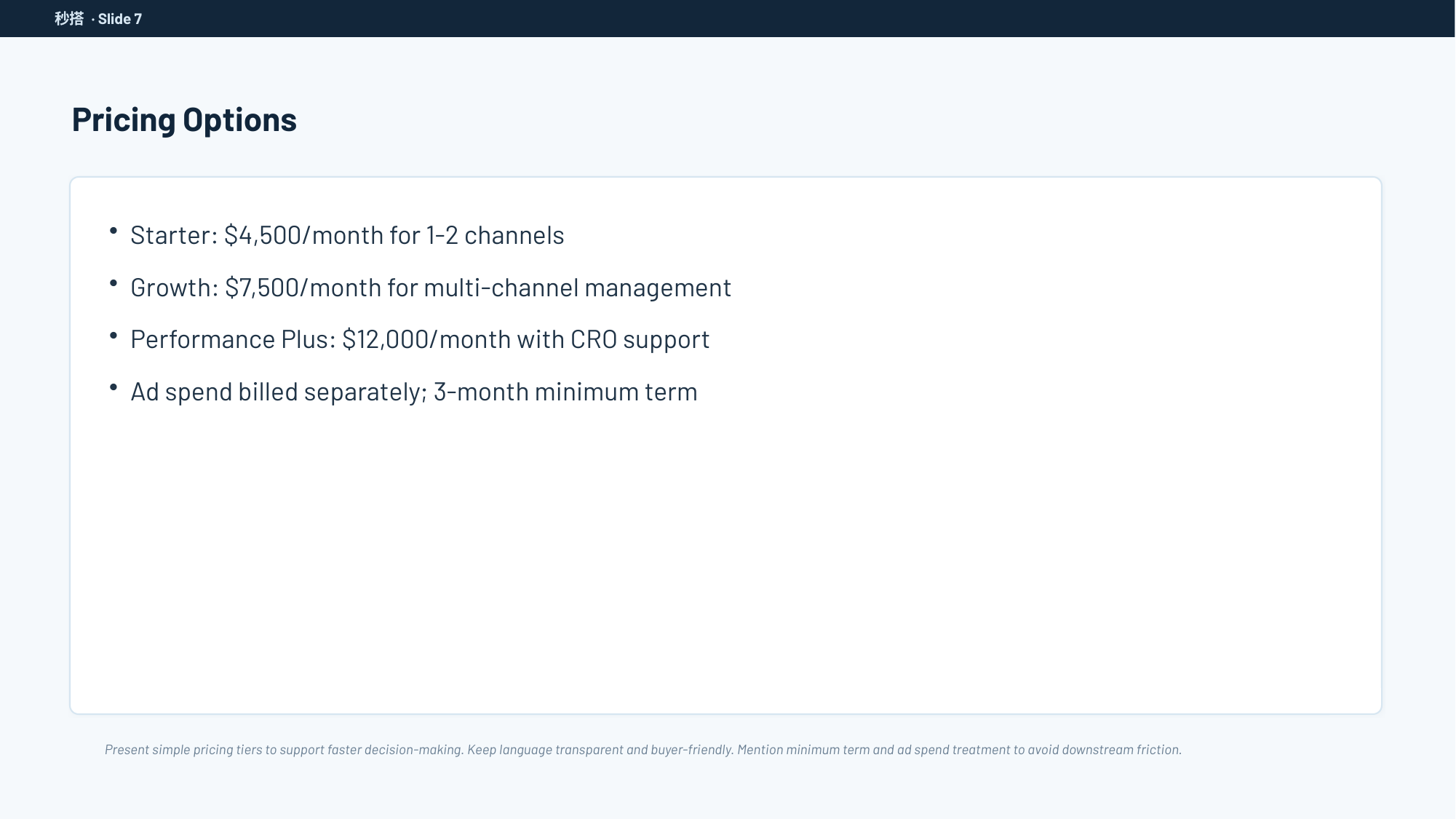

秒搭 · Slide 7
Pricing Options

Starter: $4,500/month for 1-2 channels
Growth: $7,500/month for multi-channel management
Performance Plus: $12,000/month with CRO support
Ad spend billed separately; 3-month minimum term
Present simple pricing tiers to support faster decision-making. Keep language transparent and buyer-friendly. Mention minimum term and ad spend treatment to avoid downstream friction.